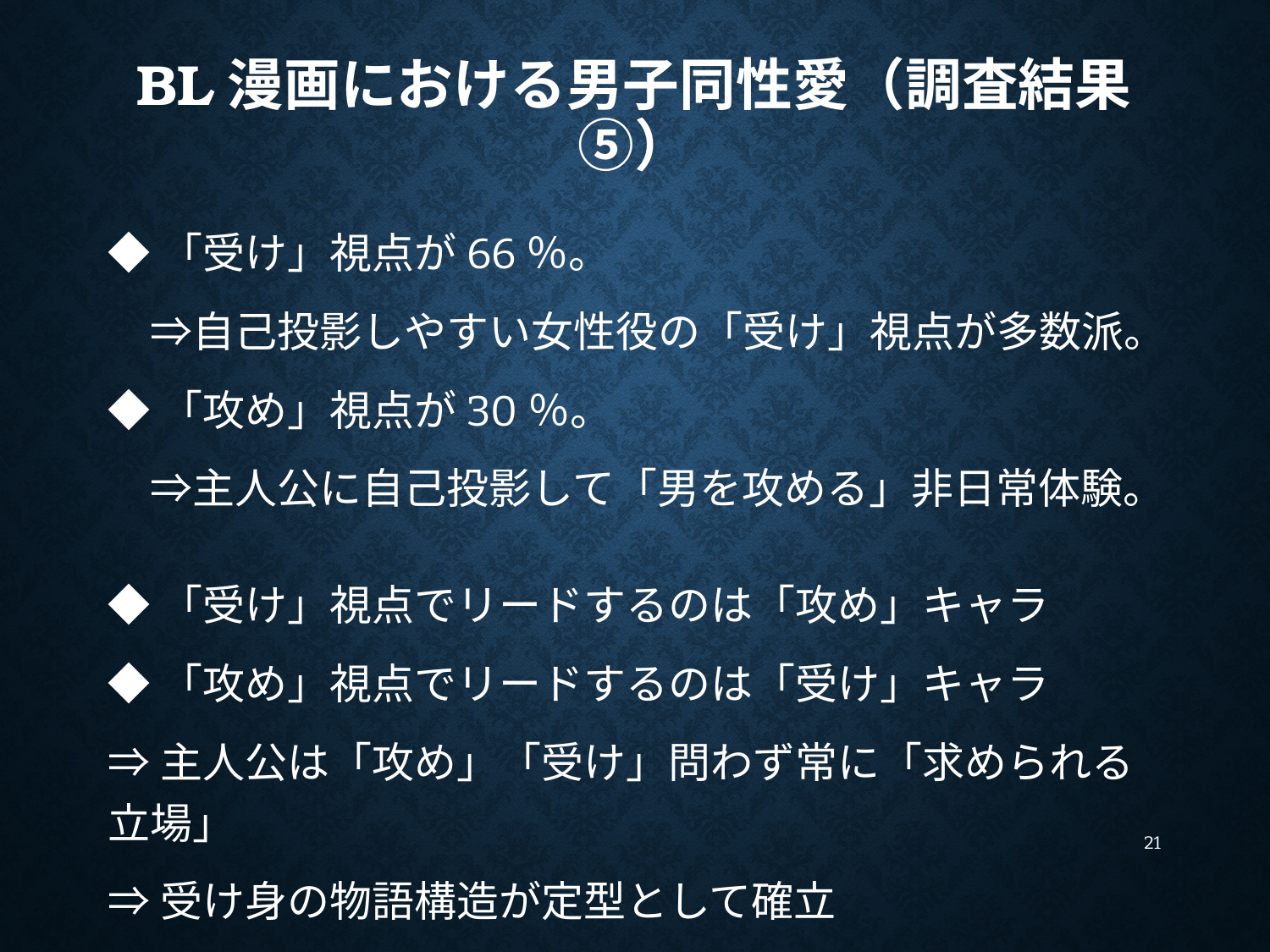

# BL漫画における男子同性愛（調査結果⑤）
◆「受け」視点が66％。
　⇒自己投影しやすい女性役の「受け」視点が多数派。
◆「攻め」視点が30％。
　⇒主人公に自己投影して「男を攻める」非日常体験。

◆「受け」視点でリードするのは「攻め」キャラ
◆「攻め」視点でリードするのは「受け」キャラ
⇒主人公は「攻め」「受け」問わず常に「求められる立場」
⇒受け身の物語構造が定型として確立
21